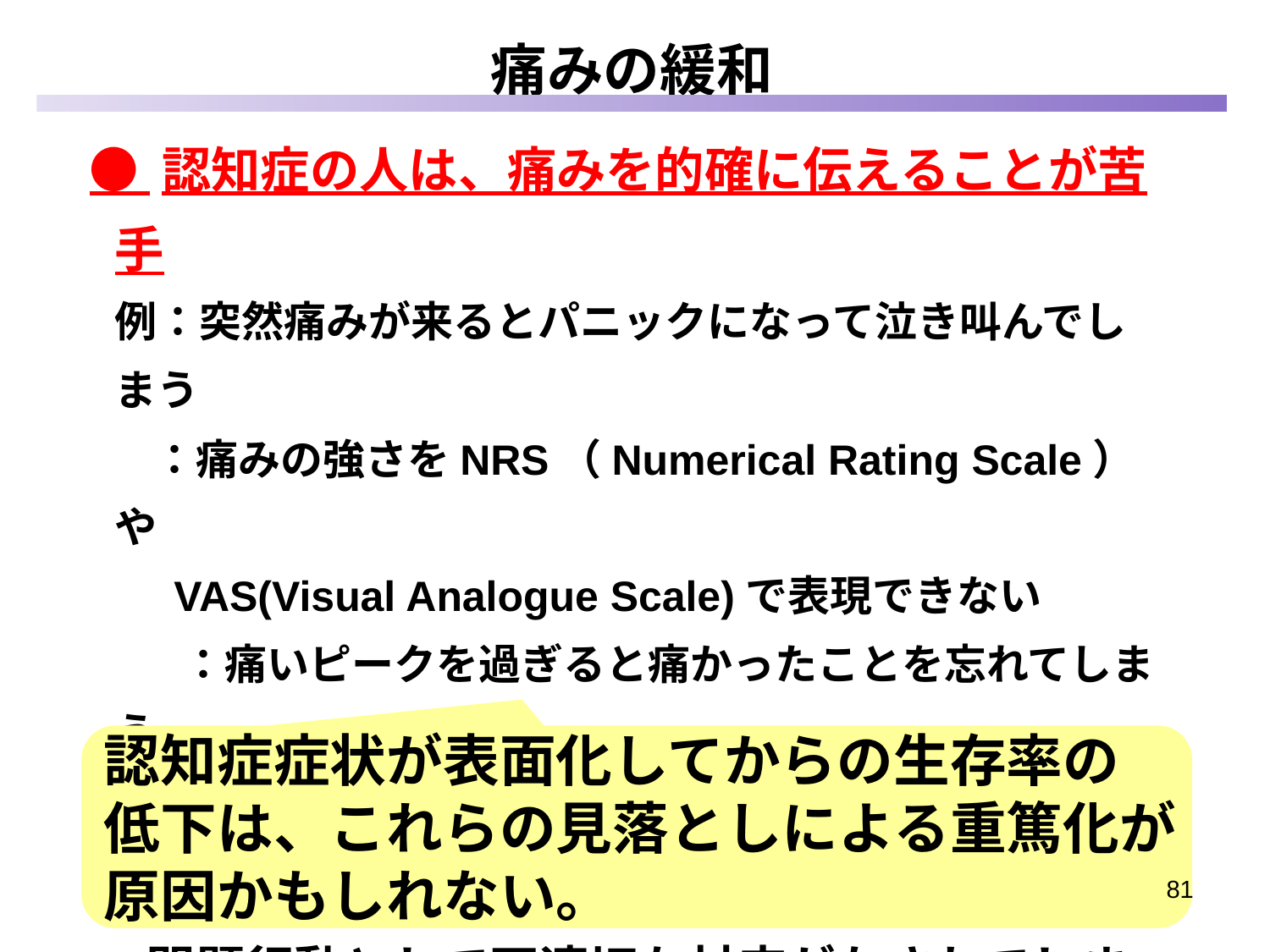

痛みの緩和

  ● 認知症の人は、痛みを的確に伝えることが苦手
	例：突然痛みが来るとパニックになって泣き叫んでしまう
	   ：痛みの強さをNRS（Numerical Rating Scale）や
         VAS(Visual Analogue Scale)で表現できない
	      ：痛いピークを過ぎると痛かったことを忘れてしまう
  ● 結果として認知症の人の痛みは見落とされたり、
      問題行動として不適切な対応がなされてしまう
      危険がある。また重篤化しやすい。
認知症症状が表面化してからの生存率の
低下は、これらの見落としによる重篤化が
原因かもしれない。
81